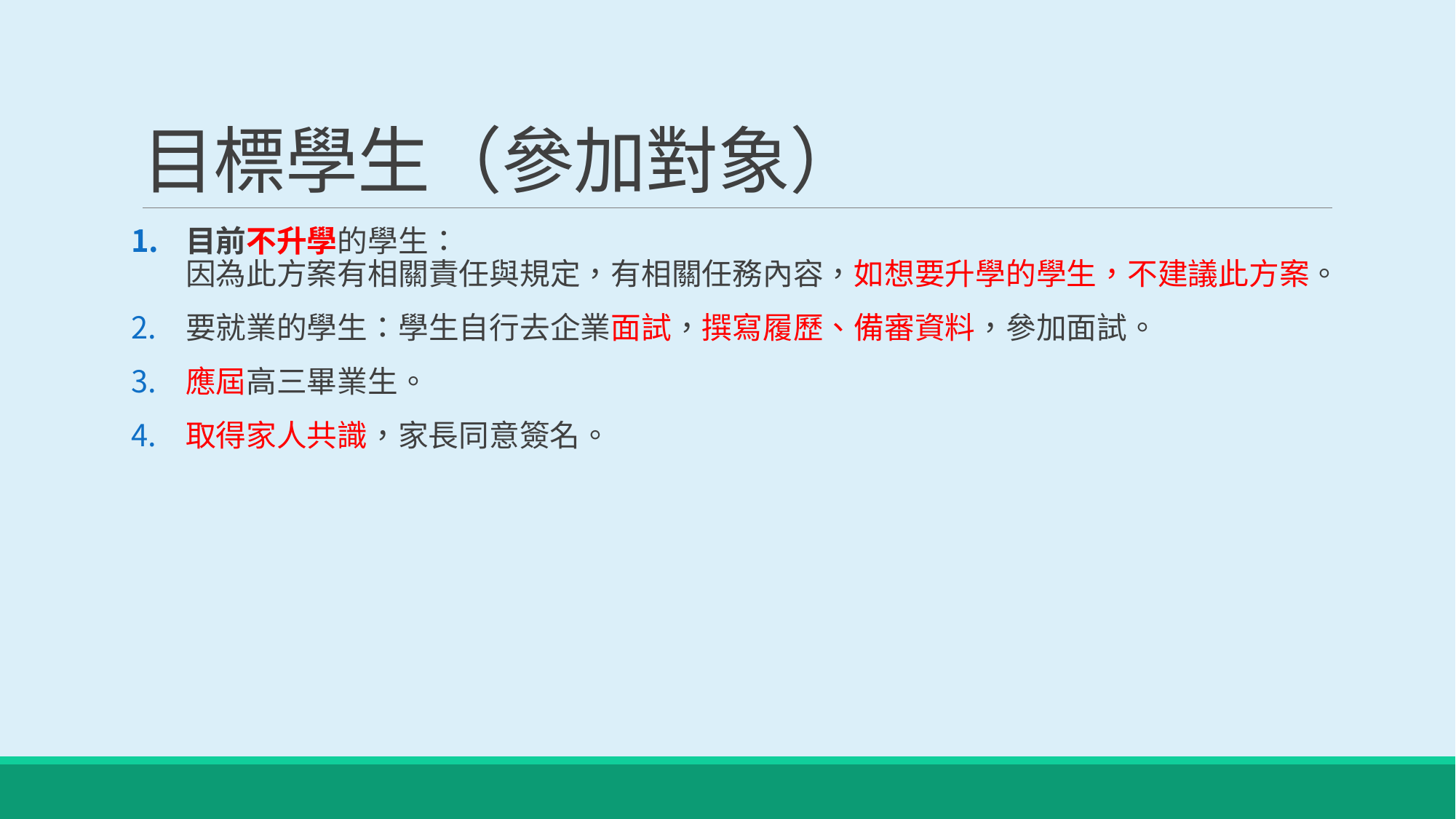

# 目標學生（參加對象）
目前不升學的學生：
因為此方案有相關責任與規定，有相關任務內容，如想要升學的學生，不建議此方案。
要就業的學生：學生自行去企業面試，撰寫履歷、備審資料，參加面試。
應屆高三畢業生。
取得家人共識，家長同意簽名。